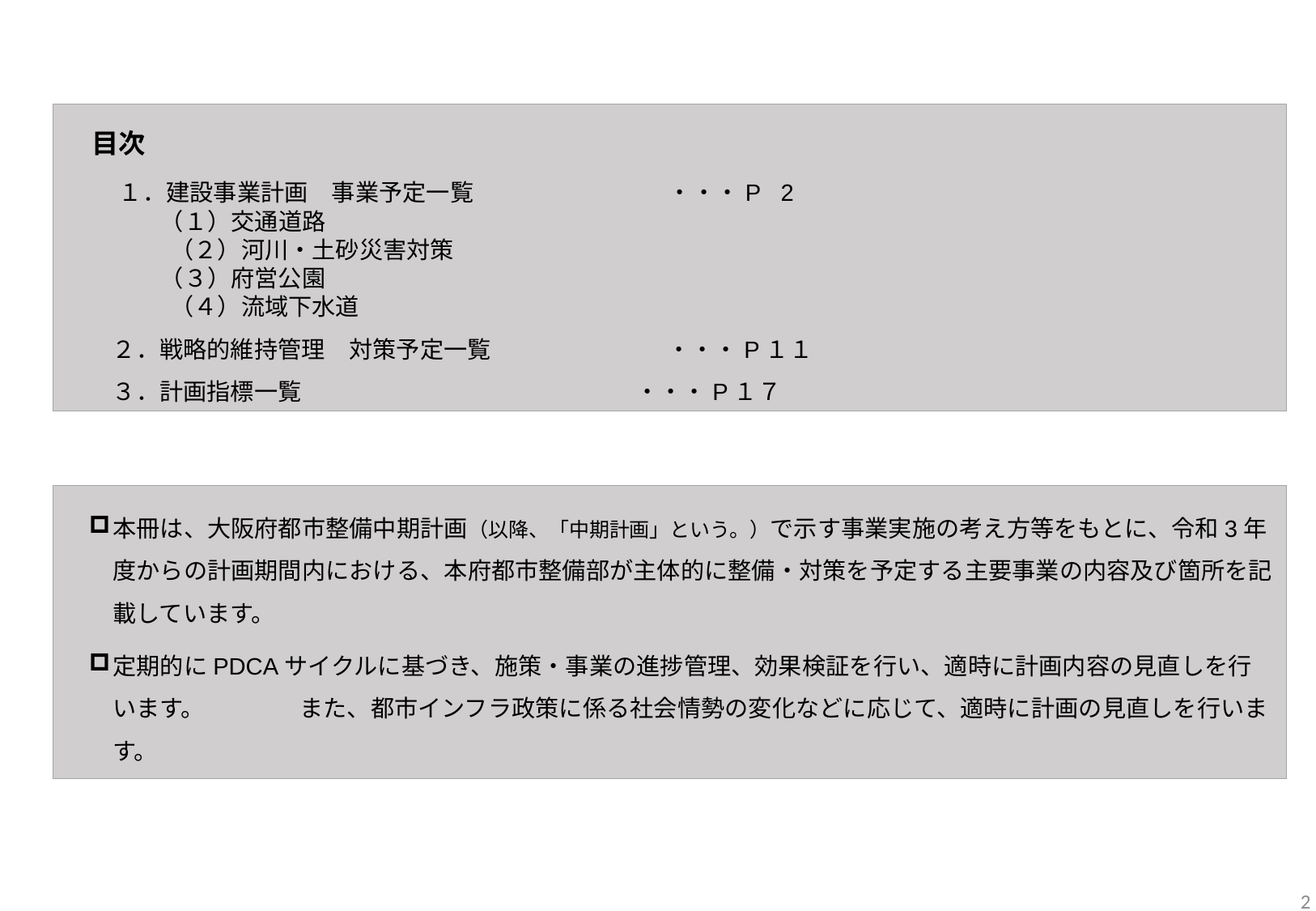

目次
　　１．建設事業計画　事業予定一覧　　　　　　　　 ・・・P   2
       　　 （１）交通道路
　　　　  （２）河川・土砂災害対策
        　　（３）府営公園
　　  　　（４）流域下水道
　　２．戦略的維持管理　対策予定一覧　　　　　　　  ・・・P１１
　　３．計画指標一覧　　　　　　　　　          　　    ・・・P１７
本冊は、大阪府都市整備中期計画（以降、「中期計画」という。）で示す事業実施の考え方等をもとに、令和3年度からの計画期間内における、本府都市整備部が主体的に整備・対策を予定する主要事業の内容及び箇所を記載しています。
定期的にPDCAサイクルに基づき、施策・事業の進捗管理、効果検証を行い、適時に計画内容の見直しを行います。　　　　また、都市インフラ政策に係る社会情勢の変化などに応じて、適時に計画の見直しを行います。
2